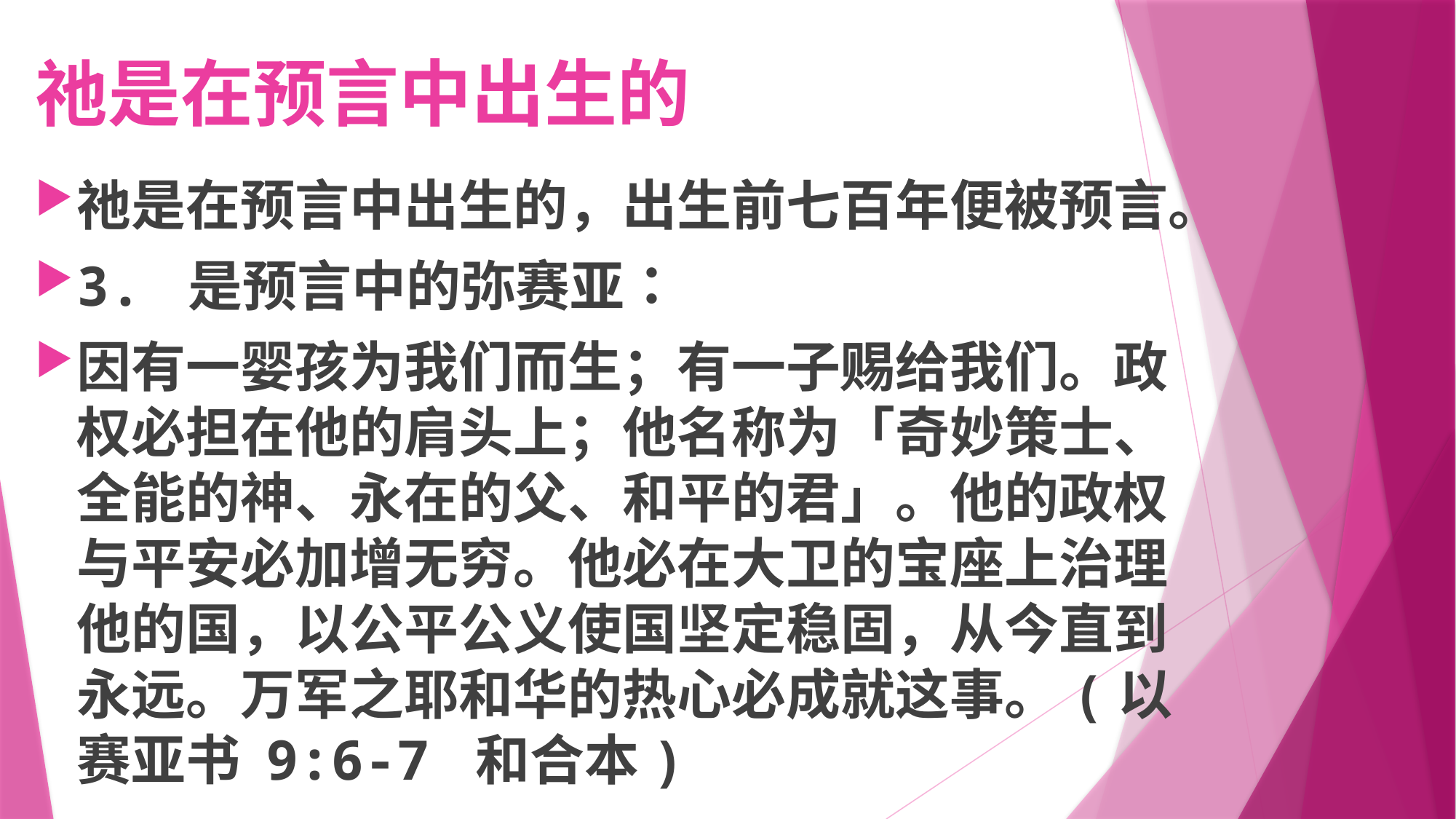

# 祂是在预言中出生的
祂是在预言中出生的，出生前七百年便被预言。
3. 是预言中的弥赛亚：
因有一婴孩为我们而生；有一子赐给我们。政权必担在他的肩头上；他名称为「奇妙策士、全能的神、永在的父、和平的君」。他的政权与平安必加增无穷。他必在大卫的宝座上治理他的国，以公平公义使国坚定稳固，从今直到永远。万军之耶和华的热心必成就这事。(以赛亚书 9:6-7 和合本)